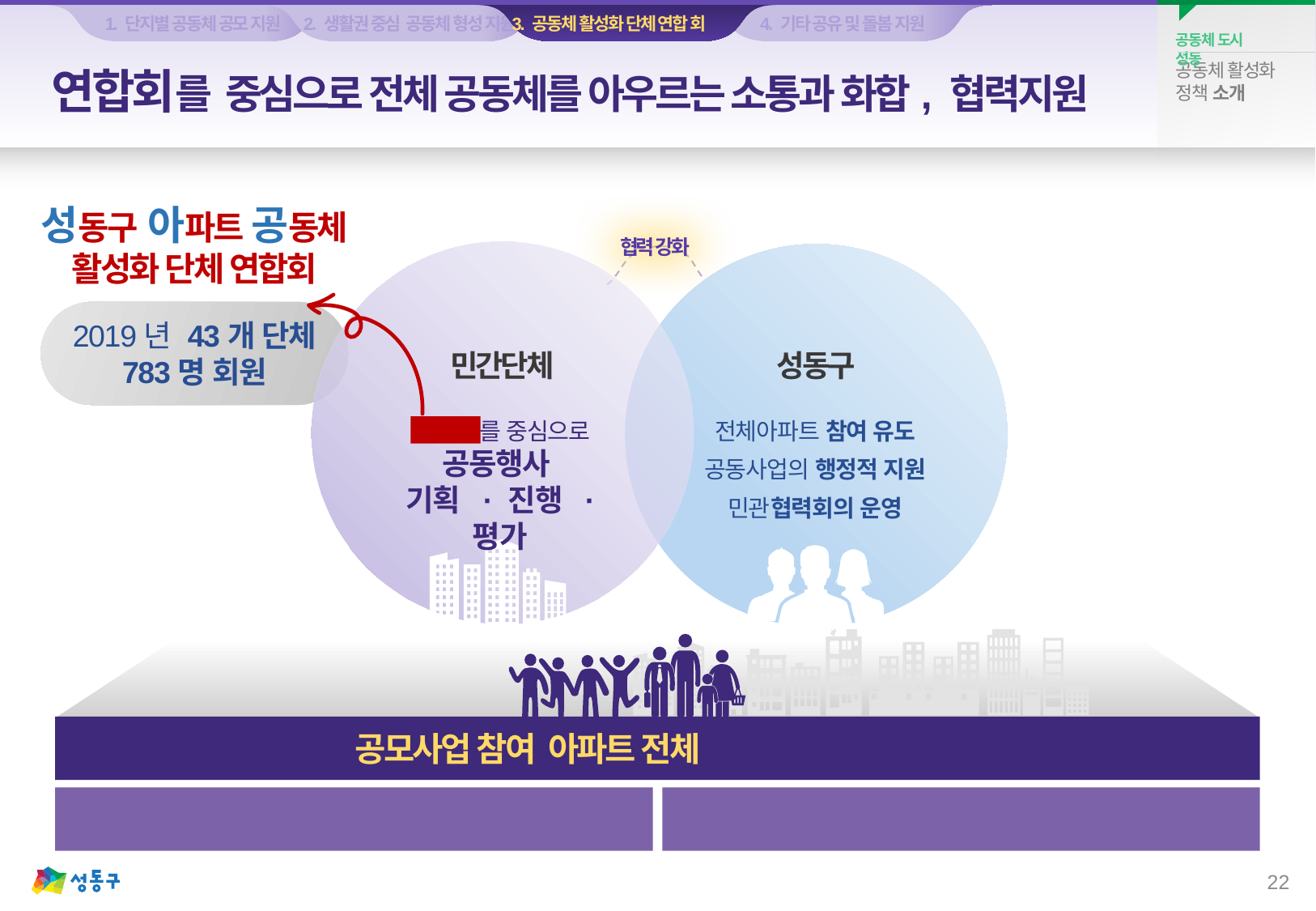

공동체 도시 성동
공동체 활성화 정책 소개

1. 단지별 공동체 공모 지원
2. 생활권 중심  공동체 형성 지원
3. 공동체 활성화 단체 연합 회 지원
4. 기타 공유 및 돌봄 지원
연합회를 중심으로 전체 공동체를 아우르는 소통과 화합, 협력지원
협력 강화
성동구 아파트 공동체
활성화 단체 연합회

2019년 43개 단체
783명 회원
민간단체
성동구
민관
협치
연합회 를 중심으로
공동행사
기획  · 진행  · 평가
전체아파트 참여 유도
공동사업의 행정적 지원
민관협력회의 운영

공모사업 참여  아파트 전체  어울림 공동체 행사
아파트 관련 교육 및 공유마당
아파트 전체 집합교육 · 심화교육 · 행정지원

22